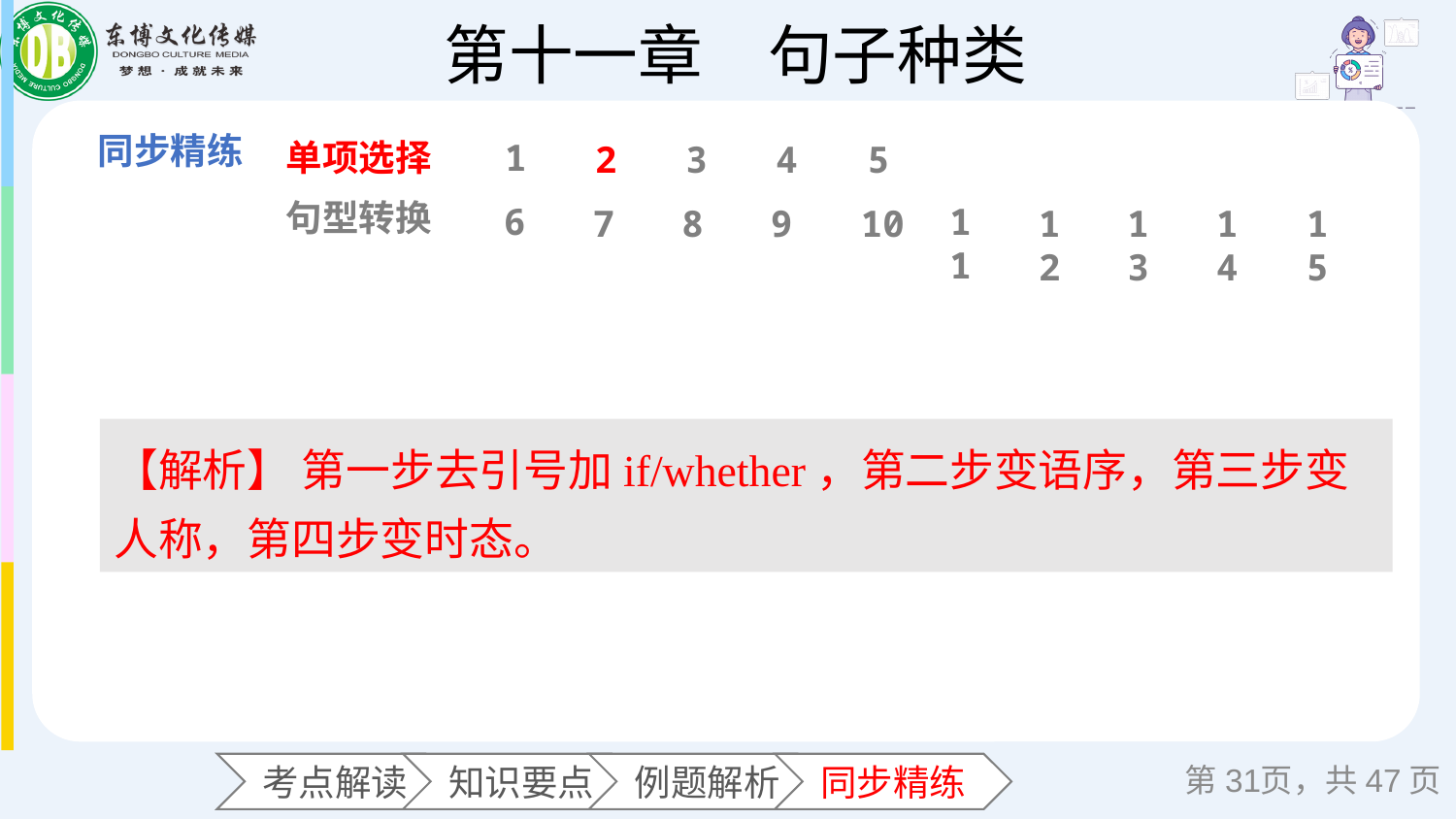

单项选择
1
2
3
4
5
句型转换
6
11
7
8
9
10
12
13
14
15
【解析】 第一步去引号加if/whether，第二步变语序，第三步变人称，第四步变时态。
第31页，共47页